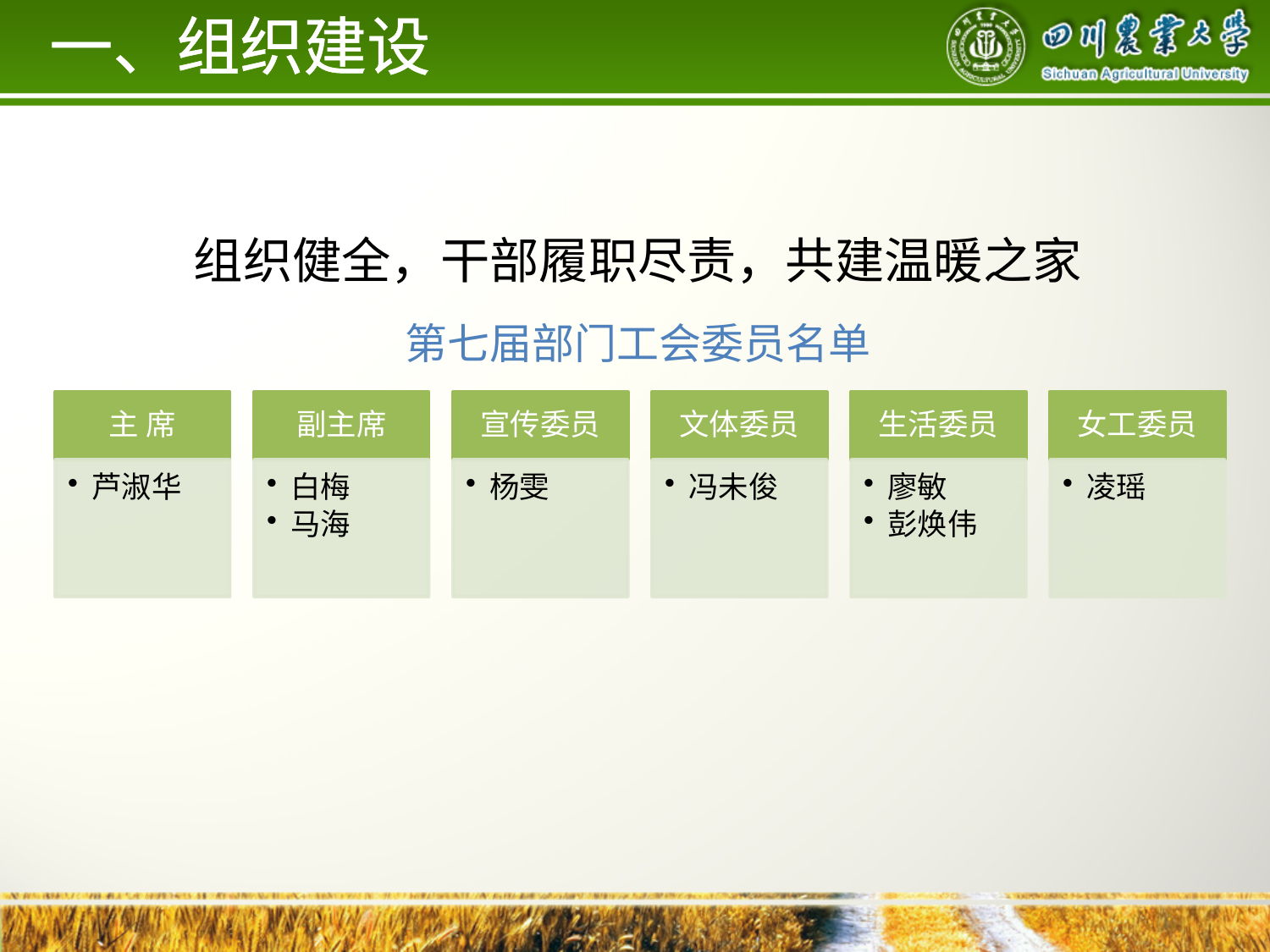

一、组织建设
组织健全，干部履职尽责，共建温暖之家
第七届部门工会委员名单
主 席
芦淑华
副主席
白梅
马海
宣传委员
杨雯
文体委员
冯未俊
生活委员
廖敏
彭焕伟
女工委员
凌瑶